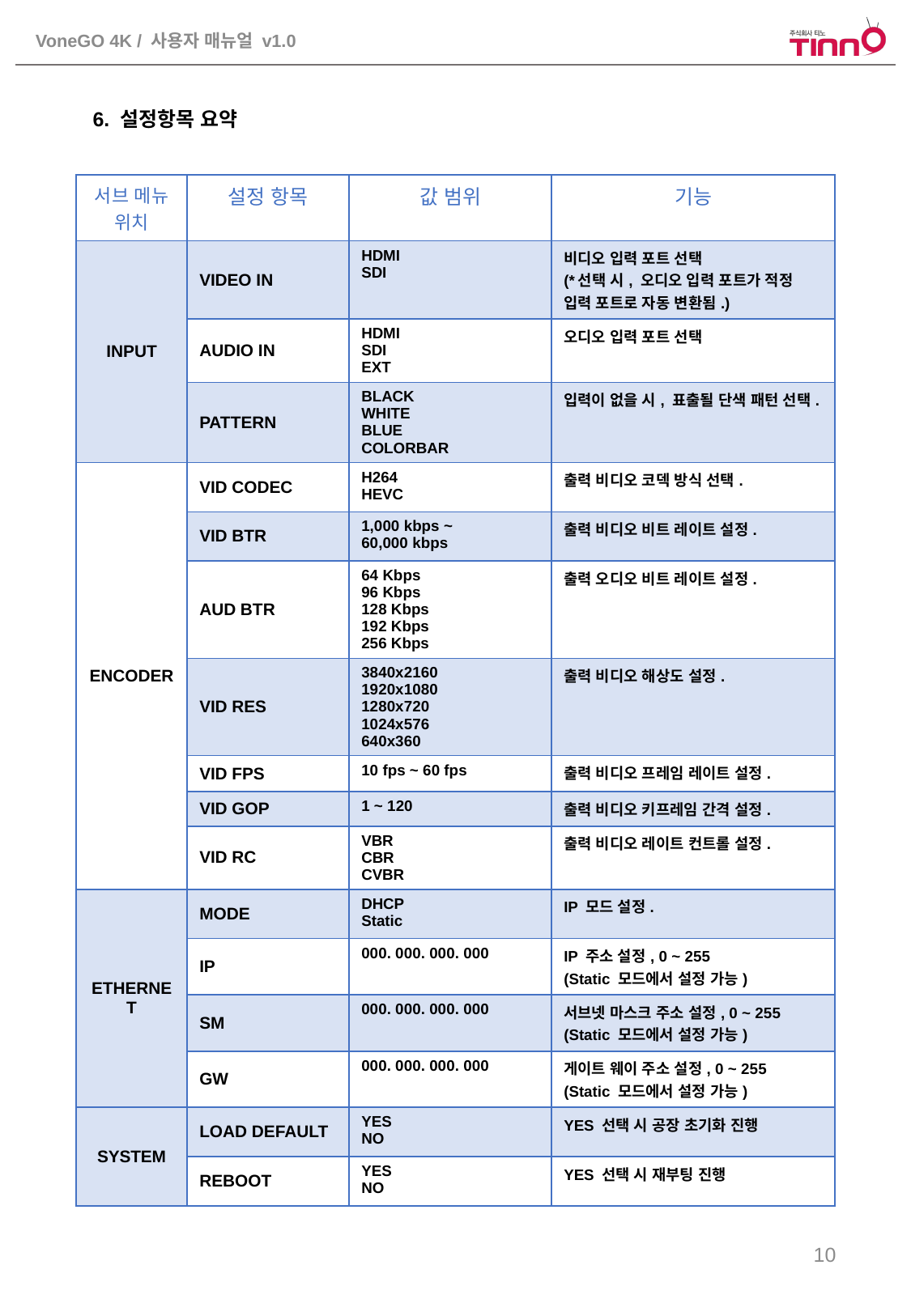

6. 설정항목 요약
| 서브 메뉴 위치 | 설정 항목 | 값 범위 | 기능 |
| --- | --- | --- | --- |
| INPUT | VIDEO IN | HDMI SDI | 비디오 입력 포트 선택 (\*선택 시, 오디오 입력 포트가 적정 입력 포트로 자동 변환됨.) |
|  | AUDIO IN | HDMI SDI EXT | 오디오 입력 포트 선택 |
|  | PATTERN | BLACK WHITE BLUE COLORBAR | 입력이 없을 시, 표출될 단색 패턴 선택. |
| ENCODER | VID CODEC | H264 HEVC | 출력 비디오 코덱 방식 선택. |
|  | VID BTR | 1,000 kbps ~ 60,000 kbps | 출력 비디오 비트 레이트 설정. |
|  | AUD BTR | 64 Kbps 96 Kbps 128 Kbps 192 Kbps 256 Kbps | 출력 오디오 비트 레이트 설정. |
|  | VID RES | 3840x2160 1920x1080 1280x720 1024x576 640x360 | 출력 비디오 해상도 설정. |
|  | VID FPS | 10 fps ~ 60 fps | 출력 비디오 프레임 레이트 설정. |
|  | VID GOP | 1 ~ 120 | 출력 비디오 키프레임 간격 설정. |
|  | VID RC | VBR CBR CVBR | 출력 비디오 레이트 컨트롤 설정. |
| ETHERNET | MODE | DHCP Static | IP 모드 설정. |
|  | IP | 000. 000. 000. 000 | IP 주소 설정, 0 ~ 255 (Static 모드에서 설정 가능) |
|  | SM | 000. 000. 000. 000 | 서브넷 마스크 주소 설정, 0 ~ 255 (Static 모드에서 설정 가능) |
|  | GW | 000. 000. 000. 000 | 게이트 웨이 주소 설정, 0 ~ 255 (Static 모드에서 설정 가능) |
| SYSTEM | LOAD DEFAULT | YES NO | YES 선택 시 공장 초기화 진행 |
|  | REBOOT | YES NO | YES 선택 시 재부팅 진행 |
10